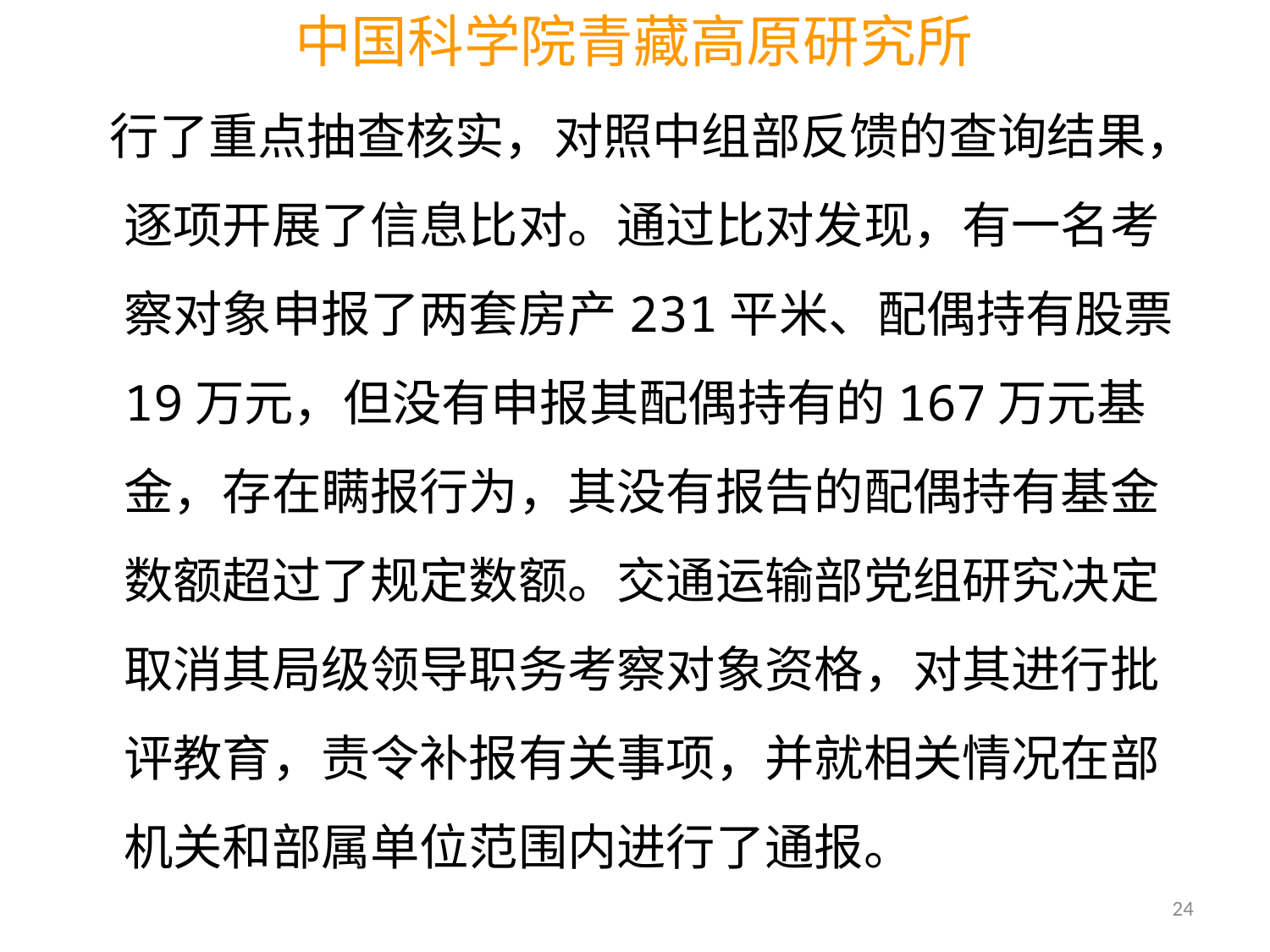

行了重点抽查核实，对照中组部反馈的查询结果，逐项开展了信息比对。通过比对发现，有一名考察对象申报了两套房产231平米、配偶持有股票19万元，但没有申报其配偶持有的167万元基金，存在瞒报行为，其没有报告的配偶持有基金数额超过了规定数额。交通运输部党组研究决定取消其局级领导职务考察对象资格，对其进行批评教育，责令补报有关事项，并就相关情况在部机关和部属单位范围内进行了通报。
24